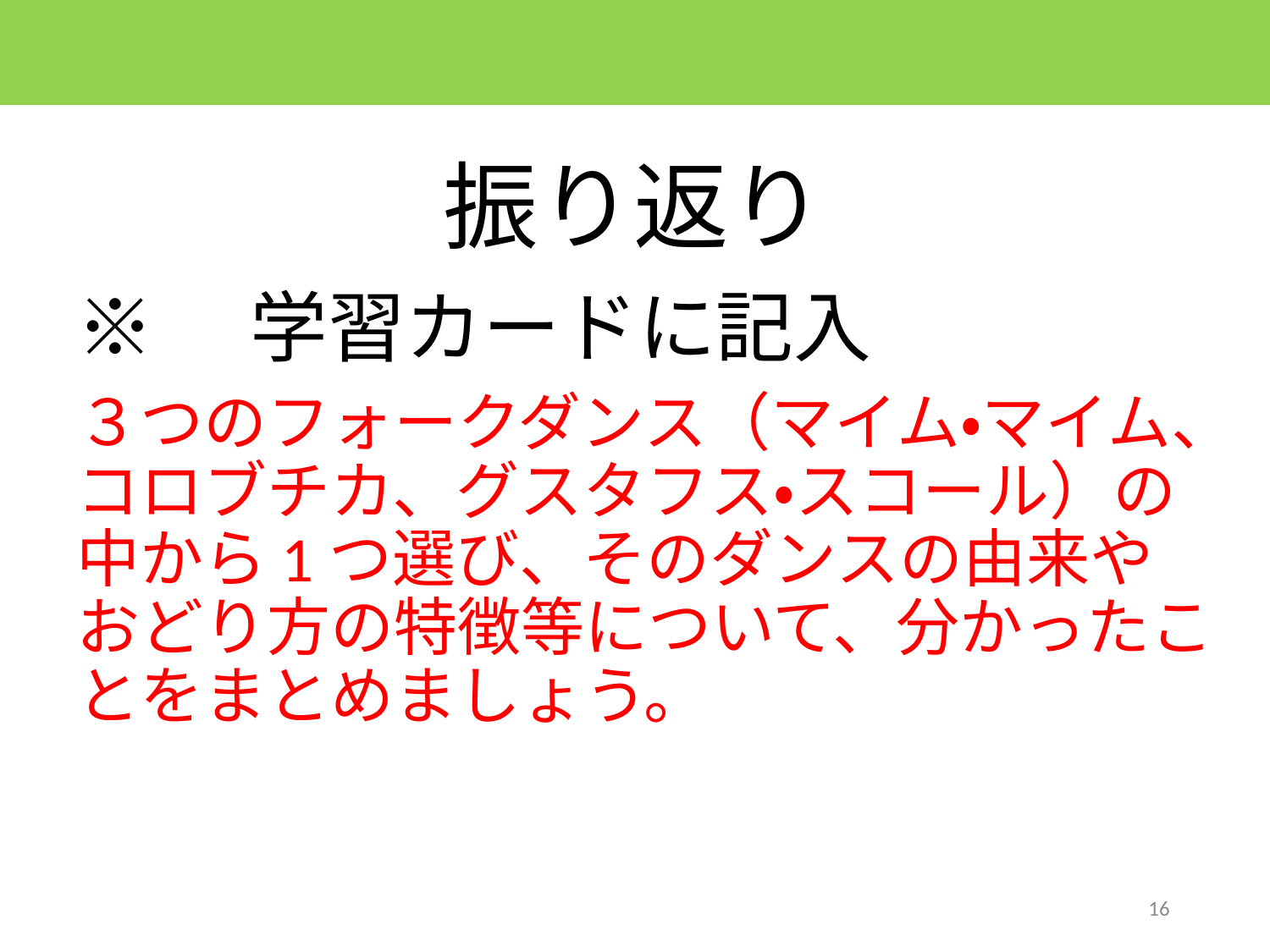

振り返り
※　学習カードに記入
３つのフォークダンス（マイム・マイム、コロブチカ、グスタフス・スコール）の中から1つ選び、そのダンスの由来やおどり方の特徴等について、分かったことをまとめましょう。
16